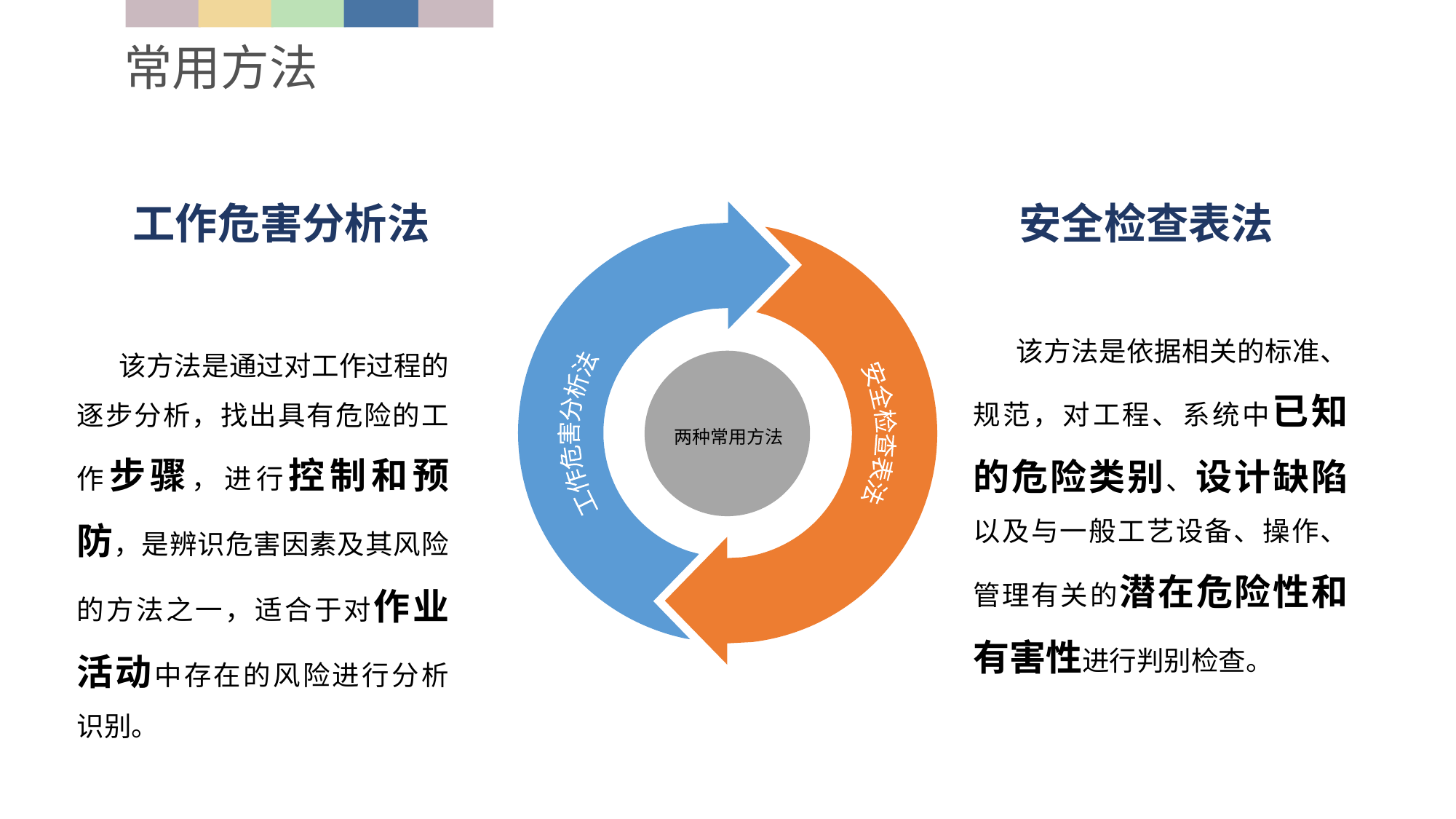

常用方法
工作危害分析法
安全检查表法

安全检查表法
工作危害分析法
该方法是依据相关的标准、规范，对工程、系统中已知的危险类别、设计缺陷以及与一般工艺设备、操作、管理有关的潜在危险性和有害性进行判别检查。
该方法是通过对工作过程的逐步分析，找出具有危险的工作步骤，进行控制和预防，是辨识危害因素及其风险的方法之一，适合于对作业活动中存在的风险进行分析识别。

两种常用方法